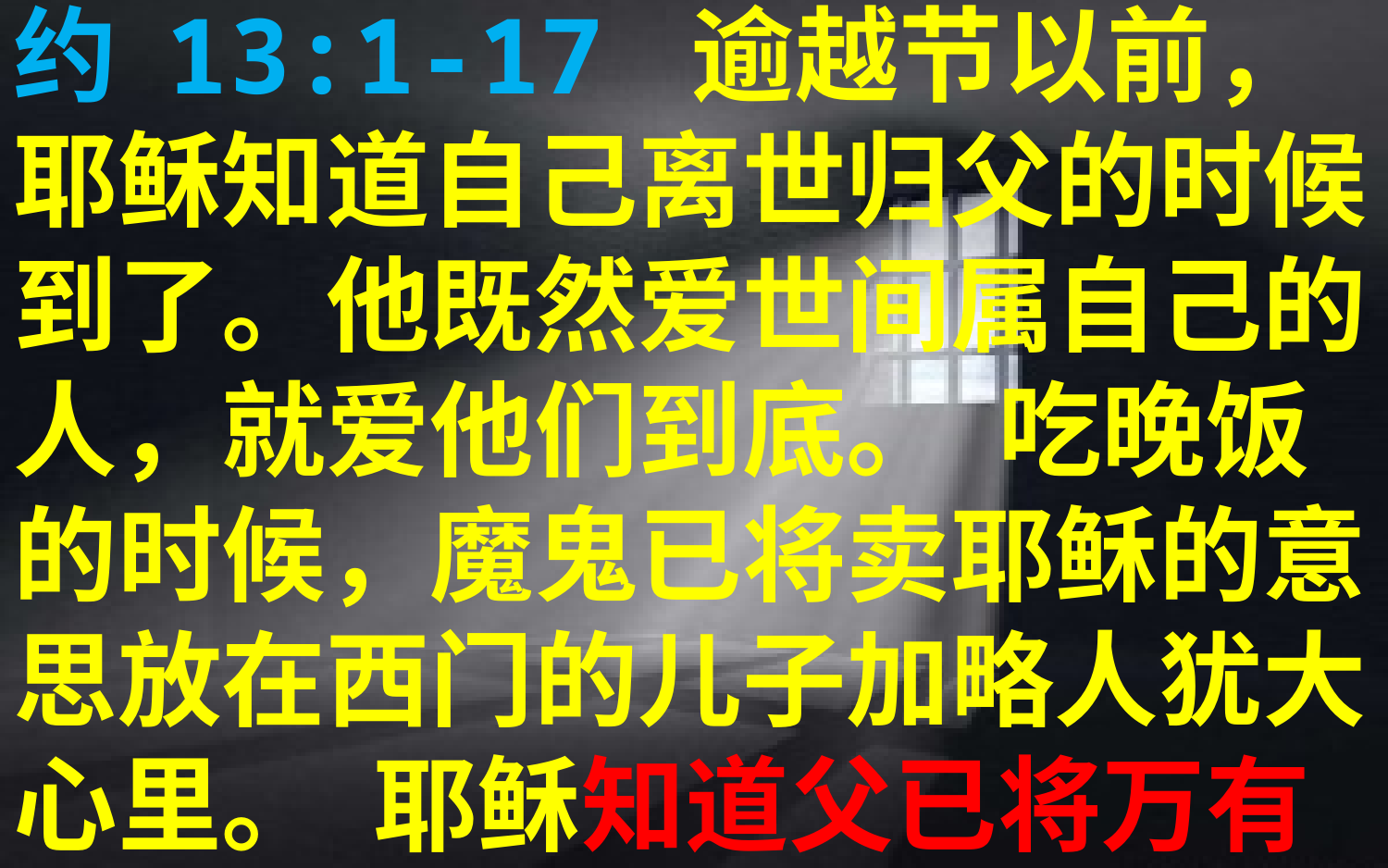

约 13:1-17 逾越节以前，耶稣知道自己离世归父的时候到了。他既然爱世间属自己的人，就爱他们到底。  吃晚饭的时候，魔鬼已将卖耶稣的意思放在西门的儿子加略人犹大心里。  耶稣知道父已将万有交在他手